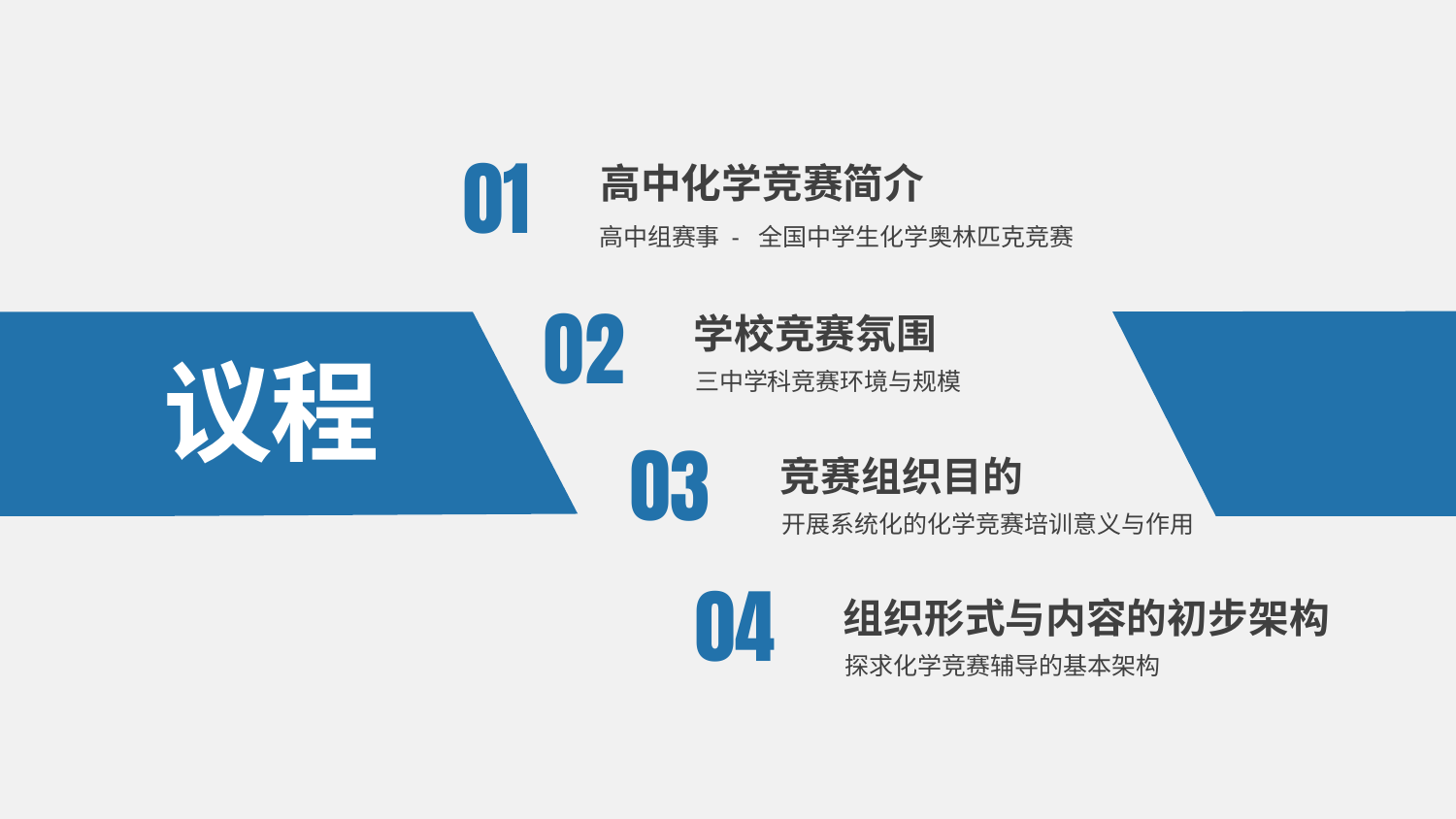

01
高中化学竞赛简介
高中组赛事 -  全国中学生化学奥林匹克竞赛
02
学校竞赛氛围

议程
三中学科竞赛环境与规模
03
竞赛组织目的
开展系统化的化学竞赛培训意义与作用
04
组织形式与内容的初步架构
探求化学竞赛辅导的基本架构